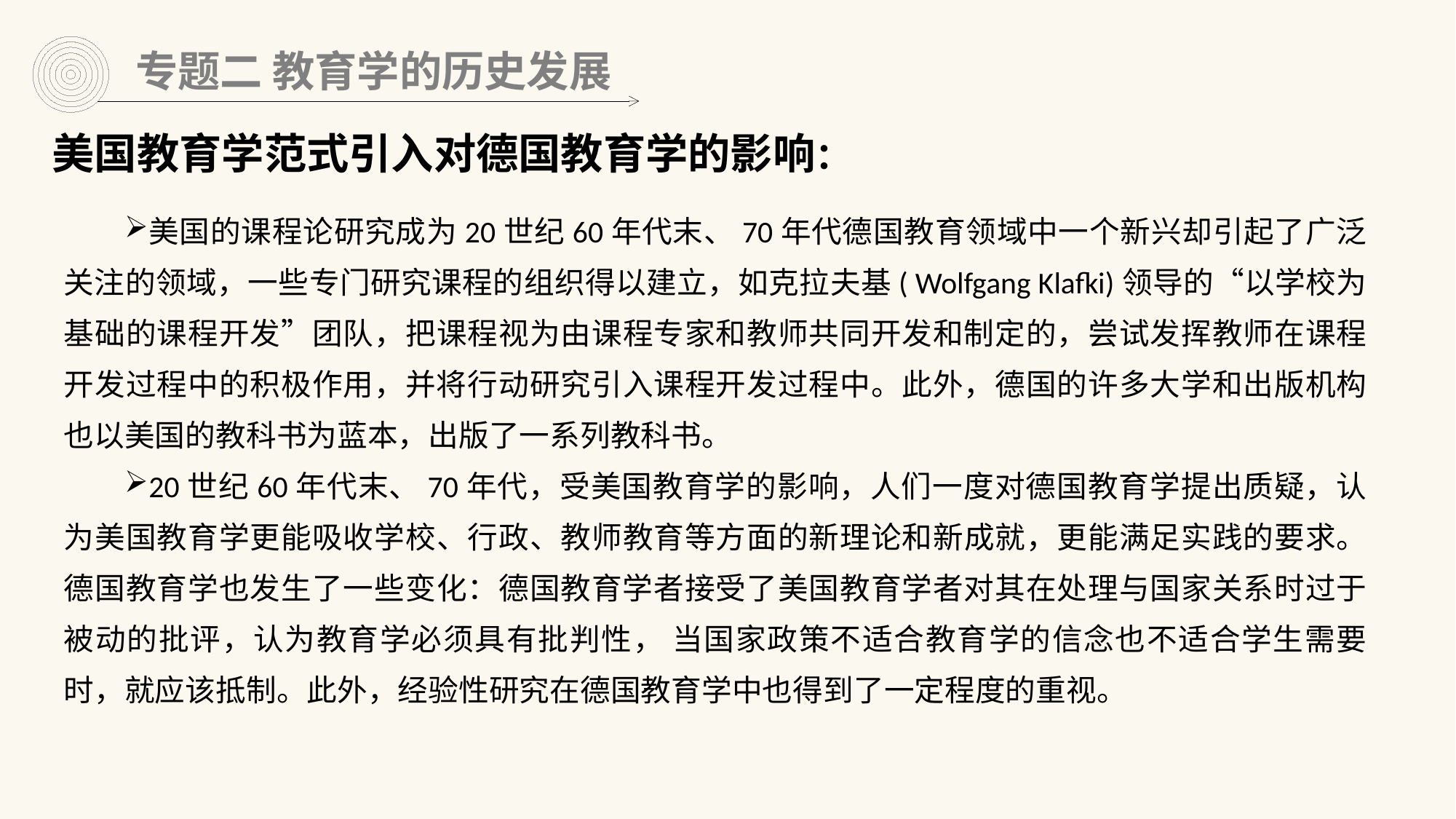

专题二 教育学的历史发展
美国教育学范式引入对德国教育学的影响：
美国的课程论研究成为20世纪60年代末、70年代德国教育领域中一个新兴却引起了广泛关注的领域，一些专门研究课程的组织得以建立，如克拉夫基( Wolfgang Klafki)领导的“以学校为基础的课程开发”团队，把课程视为由课程专家和教师共同开发和制定的，尝试发挥教师在课程开发过程中的积极作用，并将行动研究引入课程开发过程中。此外，德国的许多大学和出版机构也以美国的教科书为蓝本，出版了一系列教科书。
20世纪60年代末、70年代，受美国教育学的影响，人们一度对德国教育学提出质疑，认为美国教育学更能吸收学校、行政、教师教育等方面的新理论和新成就，更能满足实践的要求。德国教育学也发生了一些变化：德国教育学者接受了美国教育学者对其在处理与国家关系时过于被动的批评，认为教育学必须具有批判性， 当国家政策不适合教育学的信念也不适合学生需要时，就应该抵制。此外，经验性研究在德国教育学中也得到了一定程度的重视。